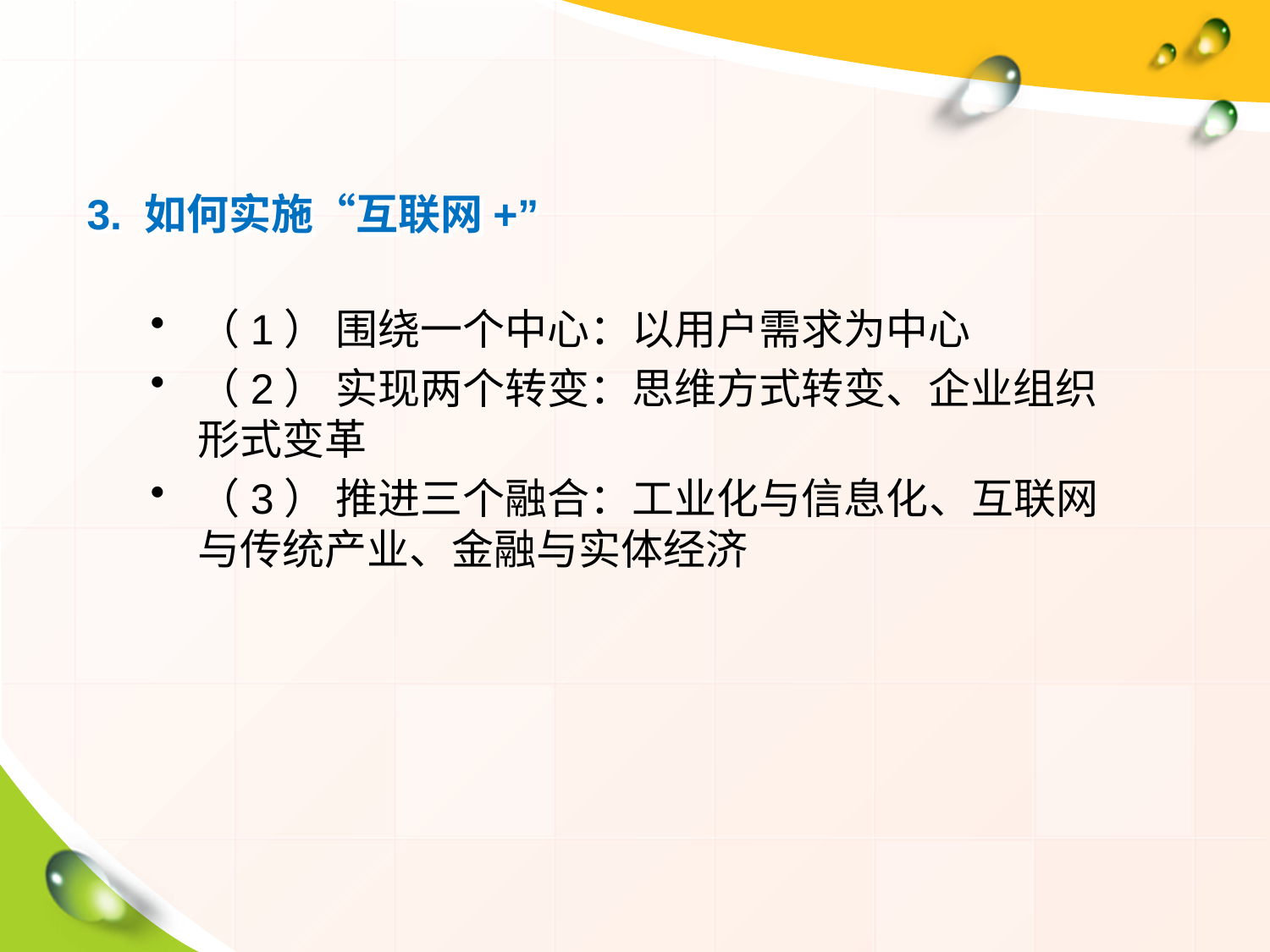

# 3. 如何实施“互联网+”
（1） 围绕一个中心：以用户需求为中心
（2） 实现两个转变：思维方式转变、企业组织形式变革
（3） 推进三个融合：工业化与信息化、互联网与传统产业、金融与实体经济